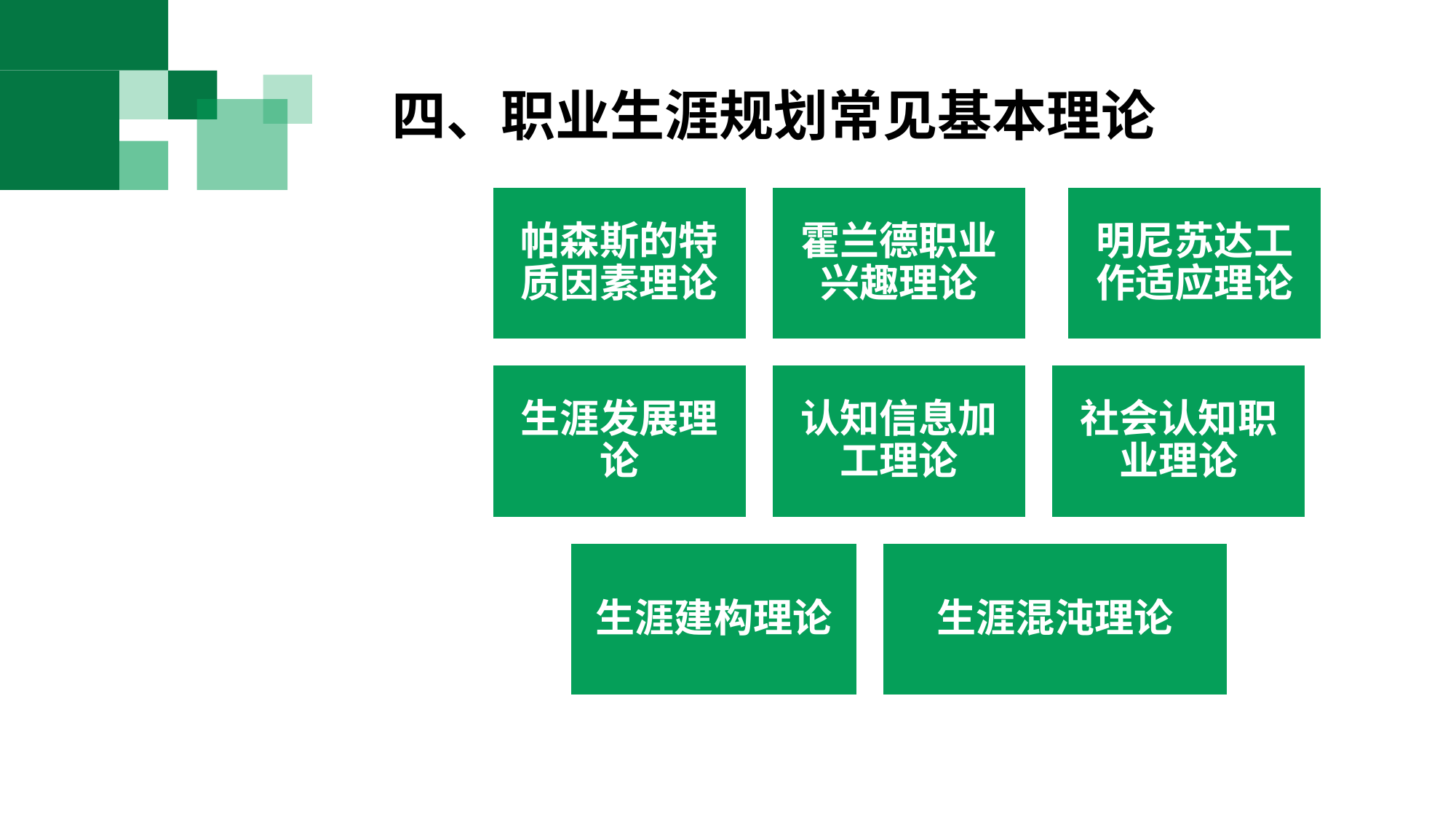

四、职业生涯规划常见基本理论

帕森斯的特质因素理论
霍兰德职业兴趣理论
明尼苏达工作适应理论
生涯发展理论
认知信息加工理论
社会认知职业理论
生涯建构理论
生涯混沌理论